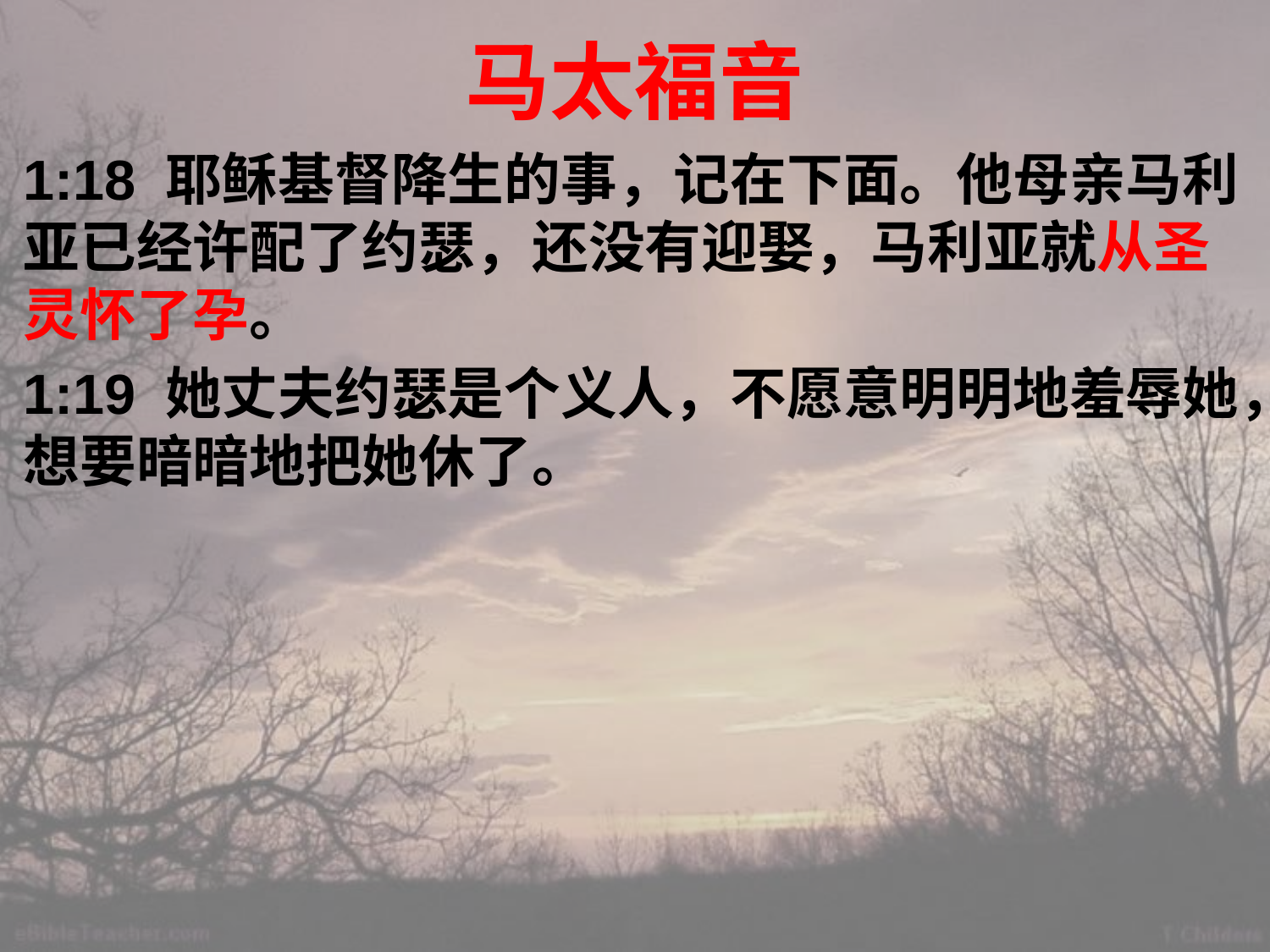

# 马太福音
1:18 耶稣基督降生的事，记在下面。他母亲马利亚已经许配了约瑟，还没有迎娶，马利亚就从圣灵怀了孕。
1:19 她丈夫约瑟是个义人，不愿意明明地羞辱她，想要暗暗地把她休了。